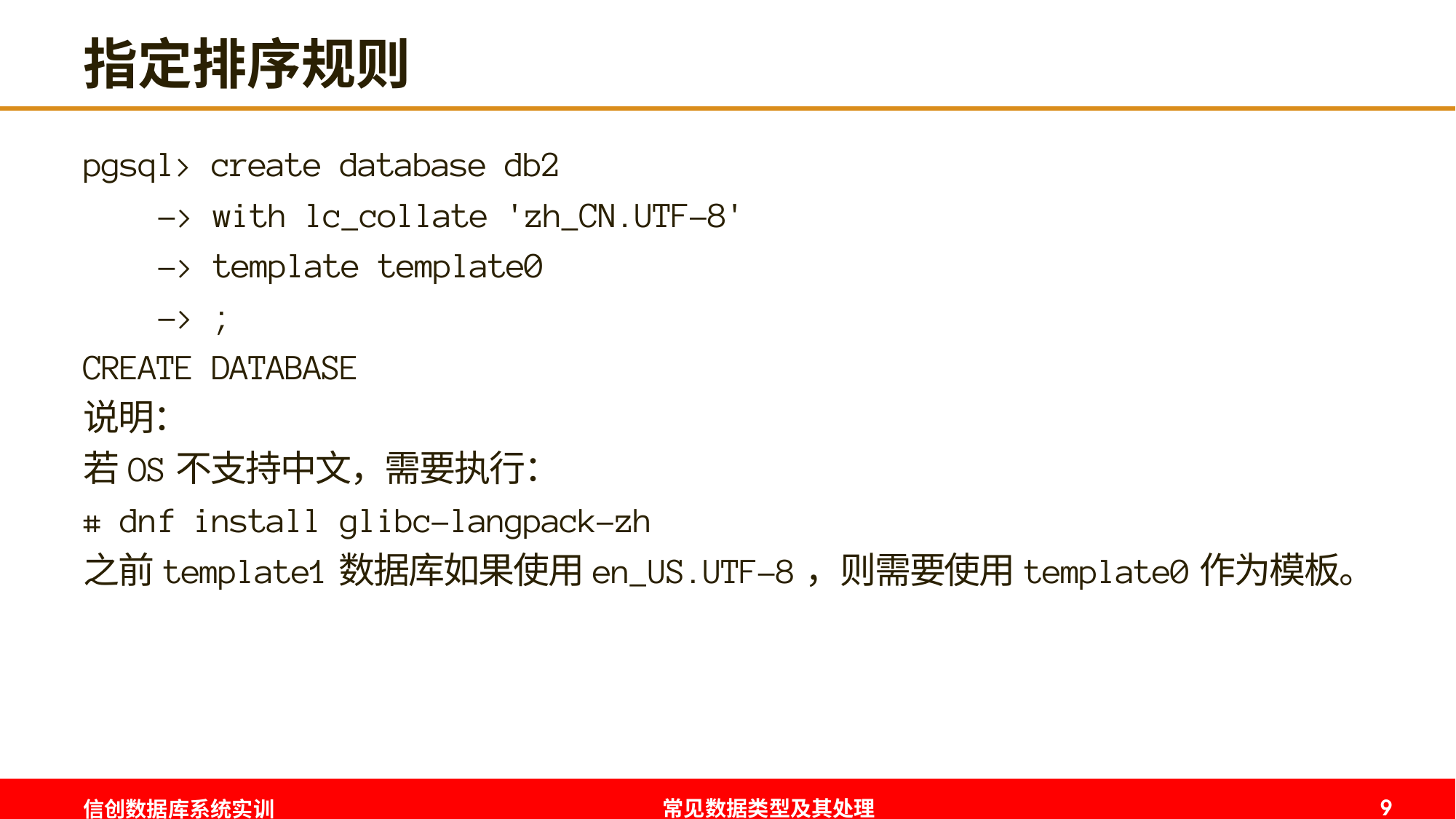

# 指定排序规则
pgsql> create database db2
    -> with lc_collate 'zh_CN.UTF-8'
    -> template template0
    -> ;
CREATE DATABASE
说明：
若OS不支持中文，需要执行：
# dnf install glibc-langpack-zh
之前template1数据库如果使用en_US.UTF-8，则需要使用template0作为模板。